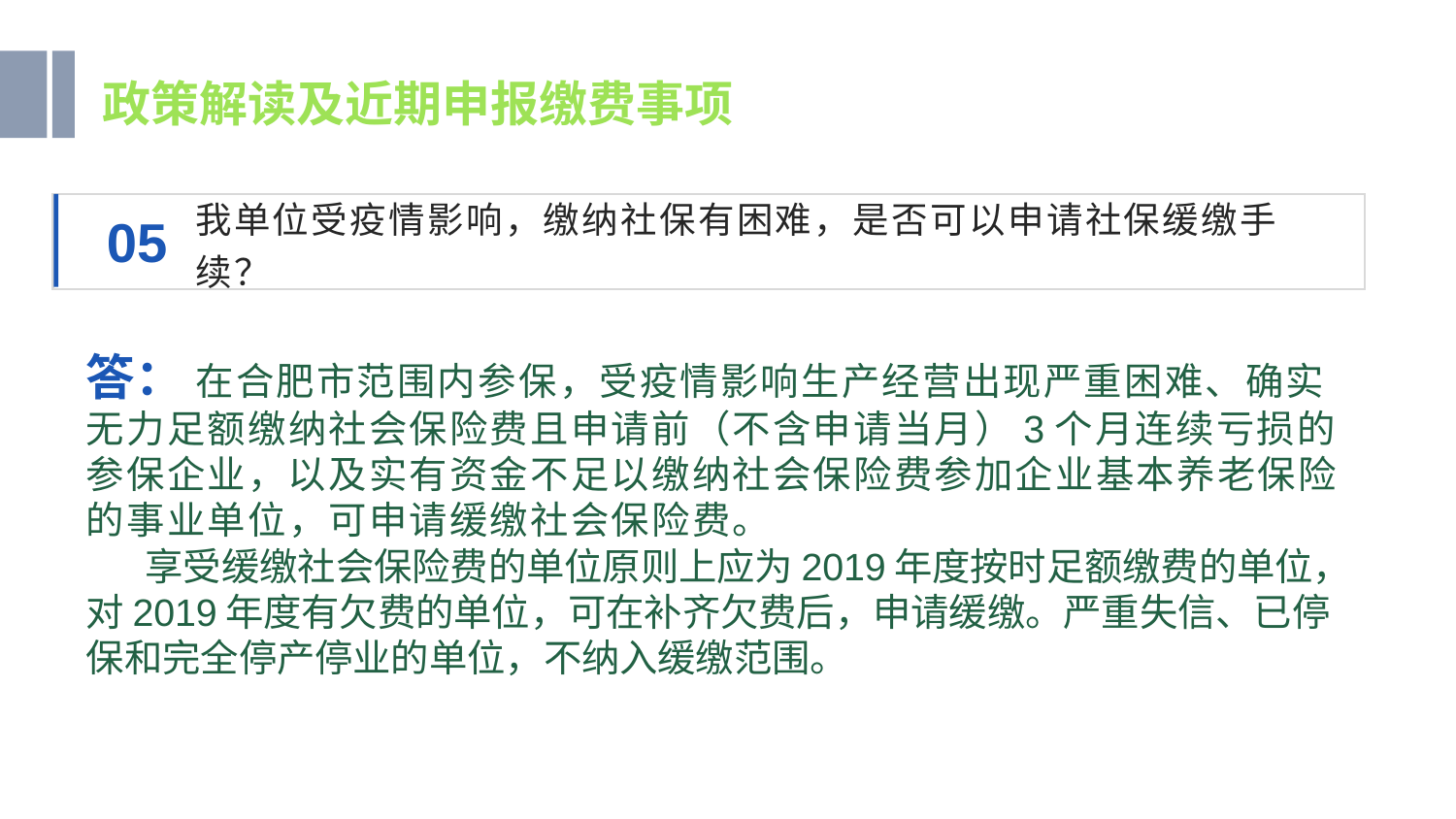

政策解读及近期申报缴费事项

05
我单位受疫情影响，缴纳社保有困难，是否可以申请社保缓缴手续？
答： 在合肥市范围内参保，受疫情影响生产经营出现严重困难、确实无力足额缴纳社会保险费且申请前（不含申请当月）3个月连续亏损的参保企业，以及实有资金不足以缴纳社会保险费参加企业基本养老保险的事业单位，可申请缓缴社会保险费。
      享受缓缴社会保险费的单位原则上应为2019年度按时足额缴费的单位，对2019年度有欠费的单位，可在补齐欠费后，申请缓缴。严重失信、已停保和完全停产停业的单位，不纳入缓缴范围。